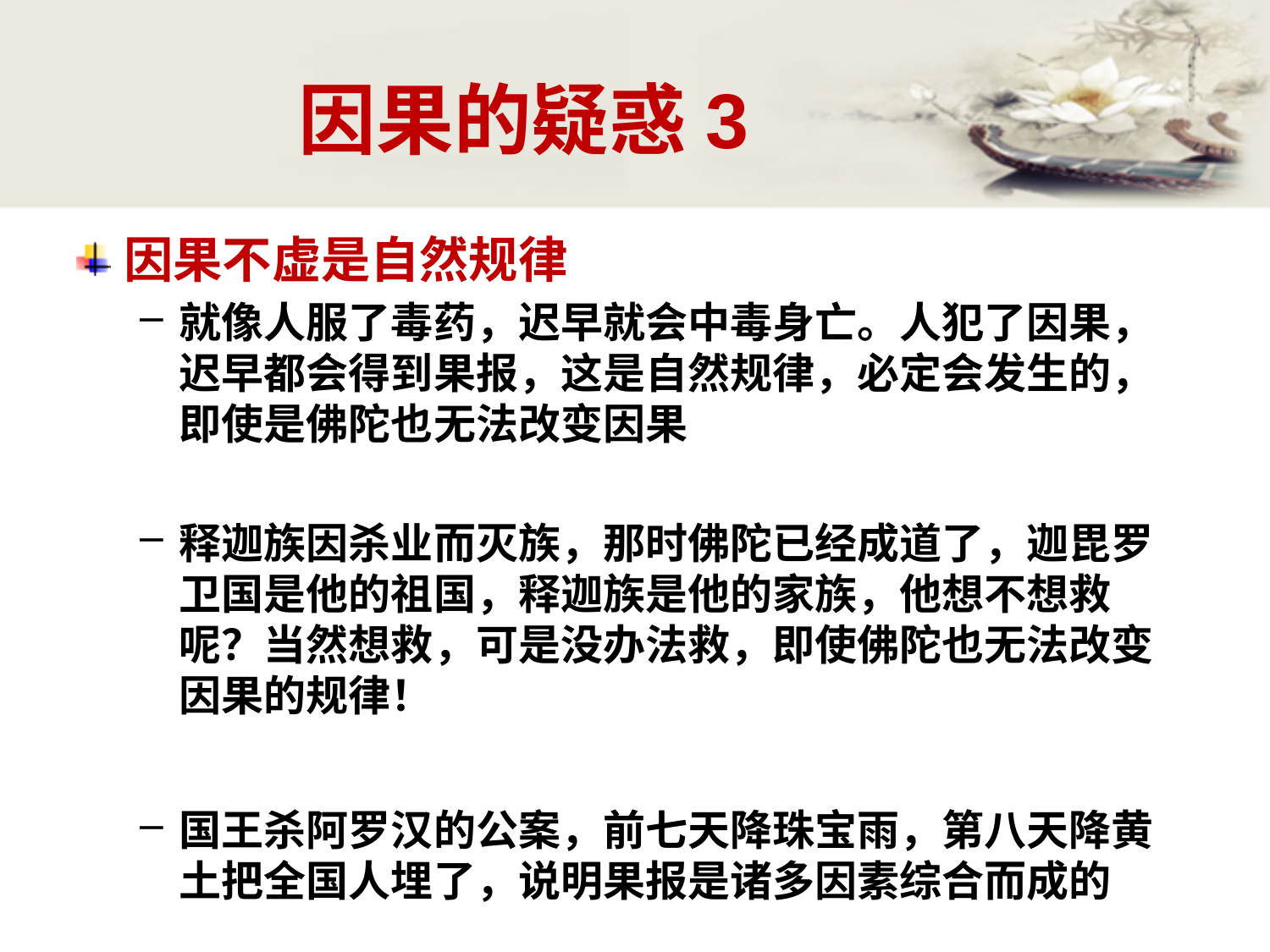

# 因果的疑惑3
因果不虚是自然规律
就像人服了毒药，迟早就会中毒身亡。人犯了因果，迟早都会得到果报，这是自然规律，必定会发生的，即使是佛陀也无法改变因果

释迦族因杀业而灭族，那时佛陀已经成道了，迦毘罗卫国是他的祖国，释迦族是他的家族，他想不想救呢？当然想救，可是没办法救，即使佛陀也无法改变因果的规律！

国王杀阿罗汉的公案，前七天降珠宝雨，第八天降黄土把全国人埋了，说明果报是诸多因素综合而成的